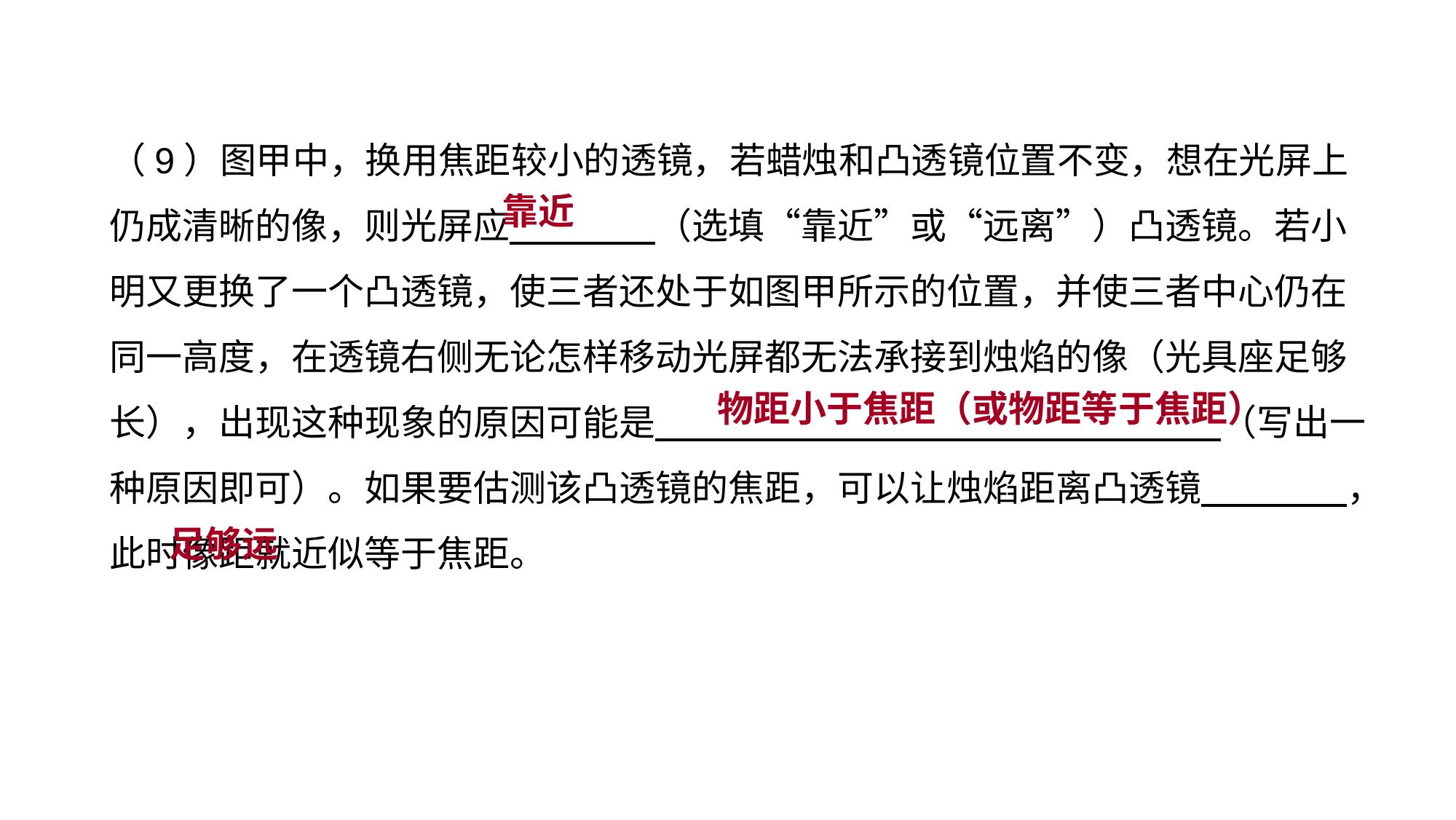

（9）图甲中，换用焦距较小的透镜，若蜡烛和凸透镜位置不变，想在光屏上仍成清晰的像，则光屏应　　　　（选填“靠近”或“远离”）凸透镜。若小明又更换了一个凸透镜，使三者还处于如图甲所示的位置，并使三者中心仍在同一高度，在透镜右侧无论怎样移动光屏都无法承接到烛焰的像（光具座足够长），出现这种现象的原因可能是　　　　                             　　　　　（写出一种原因即可）。如果要估测该凸透镜的焦距，可以让烛焰距离凸透镜　　　　，此时像距就近似等于焦距。
靠近
实验突破 素养提升
物距小于焦距（或物距等于焦距）
足够远